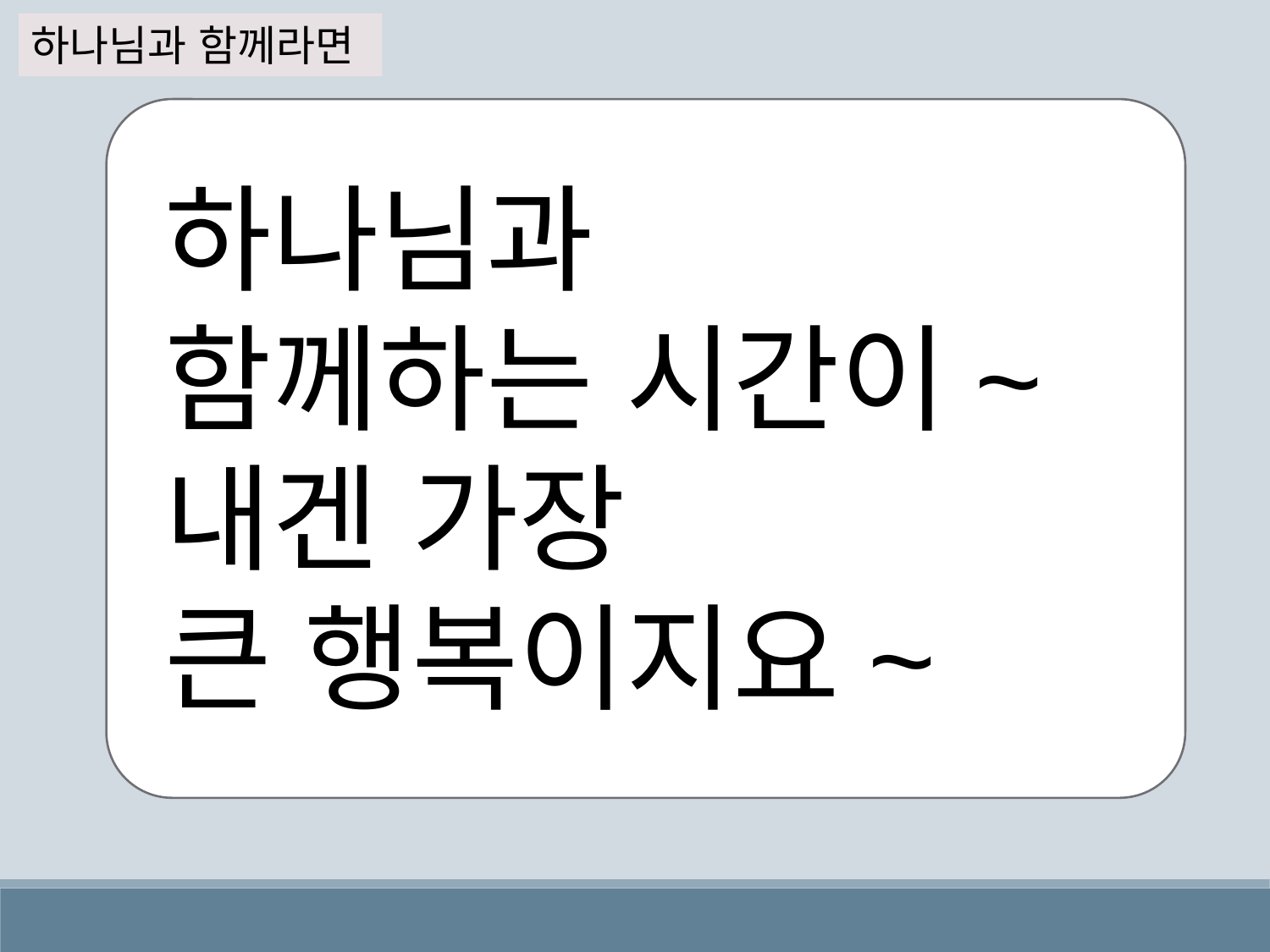

하나님과 함께라면

하나님과
함께하는 시간이~
내겐 가장
큰 행복이지요~